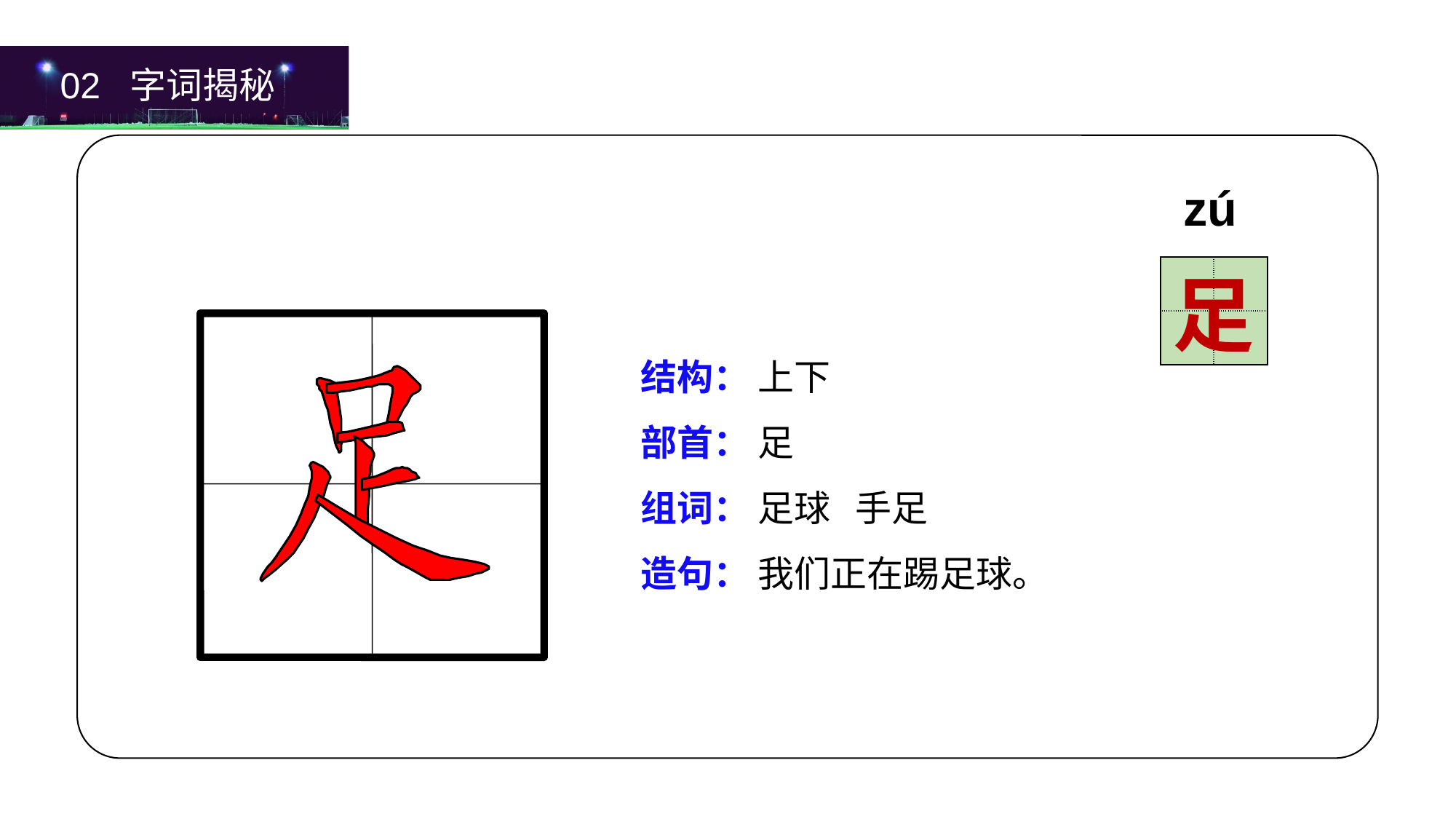

02  字词揭秘

zú
|  |  |
| --- | --- |
|  |  |
足

结构：
部首：
组词：
造句：

上下
足
足球   手足
我们正在踢足球。